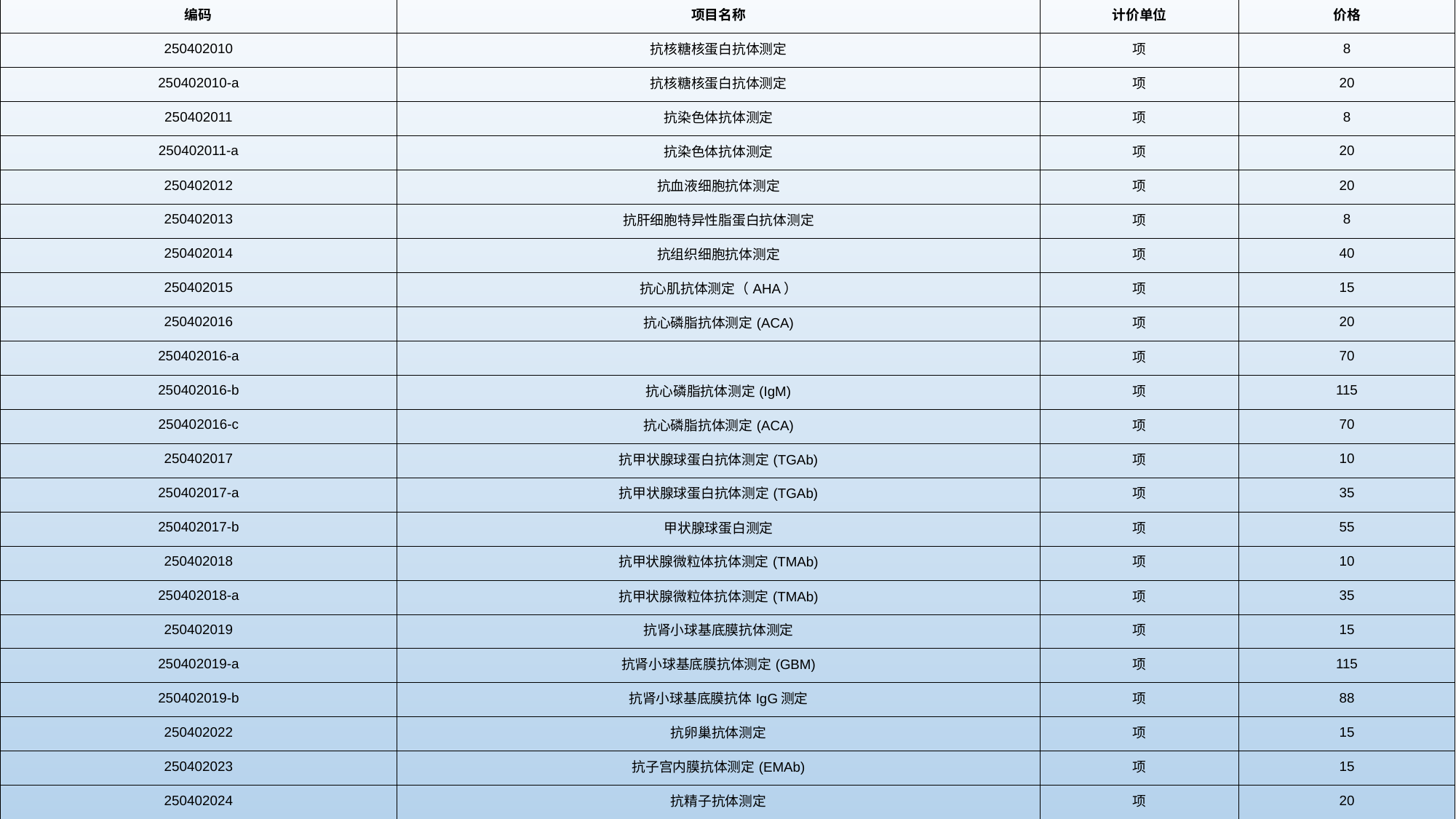

| 编码 | 项目名称 | 计价单位 | 价格 |
| --- | --- | --- | --- |
| 250402010 | 抗核糖核蛋白抗体测定 | 项 | 8 |
| 250402010-a | 抗核糖核蛋白抗体测定 | 项 | 20 |
| 250402011 | 抗染色体抗体测定 | 项 | 8 |
| 250402011-a | 抗染色体抗体测定 | 项 | 20 |
| 250402012 | 抗血液细胞抗体测定 | 项 | 20 |
| 250402013 | 抗肝细胞特异性脂蛋白抗体测定 | 项 | 8 |
| 250402014 | 抗组织细胞抗体测定 | 项 | 40 |
| 250402015 | 抗心肌抗体测定（AHA） | 项 | 15 |
| 250402016 | 抗心磷脂抗体测定(ACA) | 项 | 20 |
| 250402016-a |  | 项 | 70 |
| 250402016-b | 抗心磷脂抗体测定(IgM) | 项 | 115 |
| 250402016-c | 抗心磷脂抗体测定(ACA) | 项 | 70 |
| 250402017 | 抗甲状腺球蛋白抗体测定(TGAb) | 项 | 10 |
| 250402017-a | 抗甲状腺球蛋白抗体测定(TGAb) | 项 | 35 |
| 250402017-b | 甲状腺球蛋白测定 | 项 | 55 |
| 250402018 | 抗甲状腺微粒体抗体测定(TMAb) | 项 | 10 |
| 250402018-a | 抗甲状腺微粒体抗体测定(TMAb) | 项 | 35 |
| 250402019 | 抗肾小球基底膜抗体测定 | 项 | 15 |
| 250402019-a | 抗肾小球基底膜抗体测定(GBM) | 项 | 115 |
| 250402019-b | 抗肾小球基底膜抗体IgG测定 | 项 | 88 |
| 250402022 | 抗卵巢抗体测定 | 项 | 15 |
| 250402023 | 抗子宫内膜抗体测定(EMAb) | 项 | 15 |
| 250402024 | 抗精子抗体测定 | 项 | 20 |